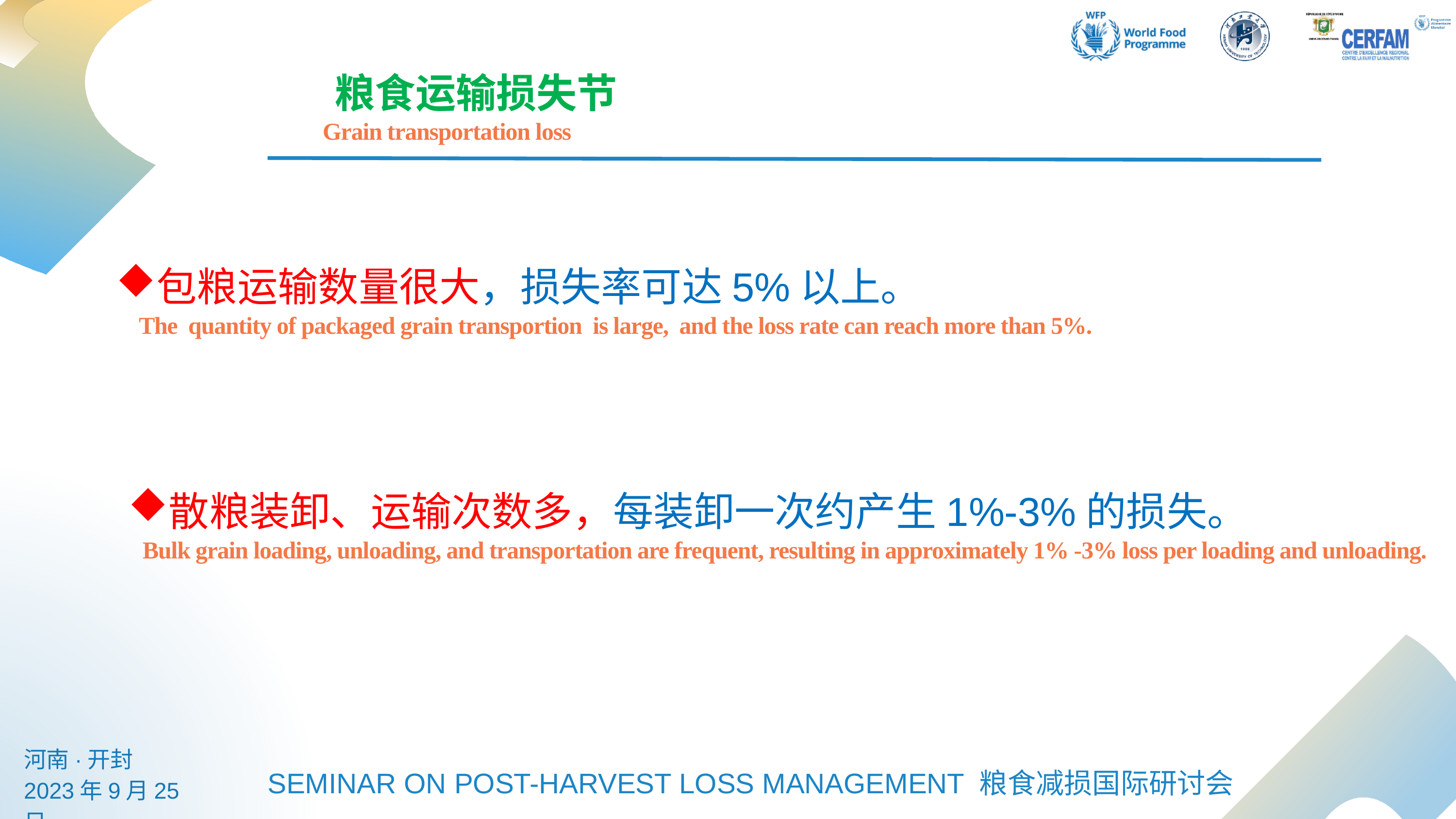

粮食运输损失节
Grain transportation loss

包粮运输数量很大，损失率可达5%以上。
    The  quantity of packaged grain transportion  is large,  and the loss rate can reach more than 5%.

散粮装卸、运输次数多，每装卸一次约产生1%-3%的损失。
    Bulk grain loading, unloading, and transportation are frequent, resulting in approximately 1% -3% loss per loading and unloading.

河南·开封
2023年9月25日
SEMINAR ON POST-HARVEST LOSS MANAGEMENT 粮食减损国际研讨会